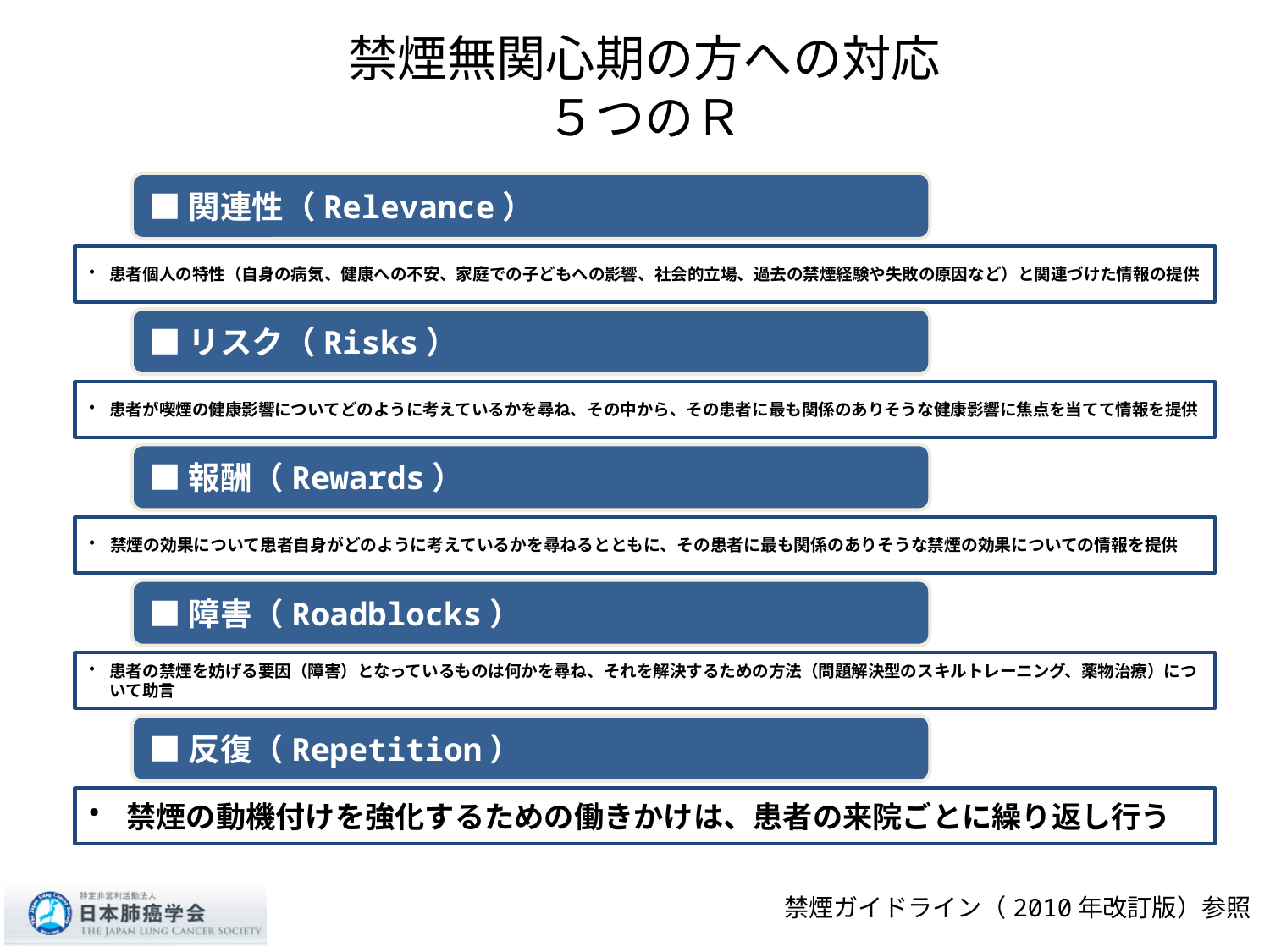

# 禁煙無関心期の方への対応 ５つのＲ
■関連性（Relevance）
■リスク（Risks）
■報酬（Rewards）
■障害（Roadblocks）
■反復（Repetition）
患者個人の特性（自身の病気、健康への不安、家庭での子どもへの影響、社会的立場、過去の禁煙経験や失敗の原因など）と関連づけた情報の提供
患者が喫煙の健康影響についてどのように考えているかを尋ね、その中から、その患者に最も関係のありそうな健康影響に焦点を当てて情報を提供
禁煙の効果について患者自身がどのように考えているかを尋ねるとともに、その患者に最も関係のありそうな禁煙の効果についての情報を提供
患者の禁煙を妨げる要因（障害）となっているものは何かを尋ね、それを解決するための方法（問題解決型のスキルトレーニング、薬物治療）について助言
禁煙の動機付けを強化するための働きかけは、患者の来院ごとに繰り返し行う
禁煙ガイドライン（2010年改訂版）参照